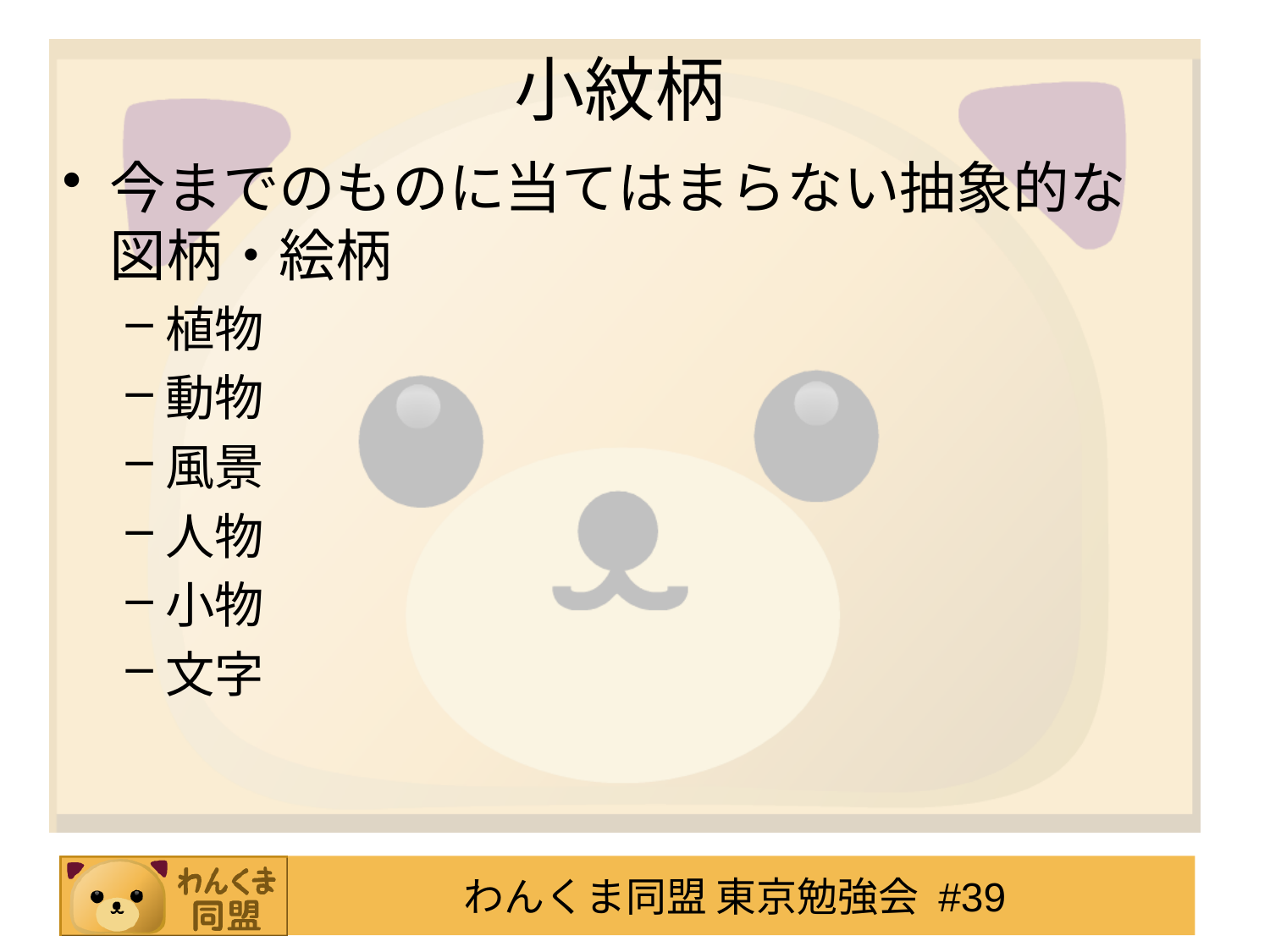

# 小紋柄
今までのものに当てはまらない抽象的な図柄・絵柄
植物
動物
風景
人物
小物
文字